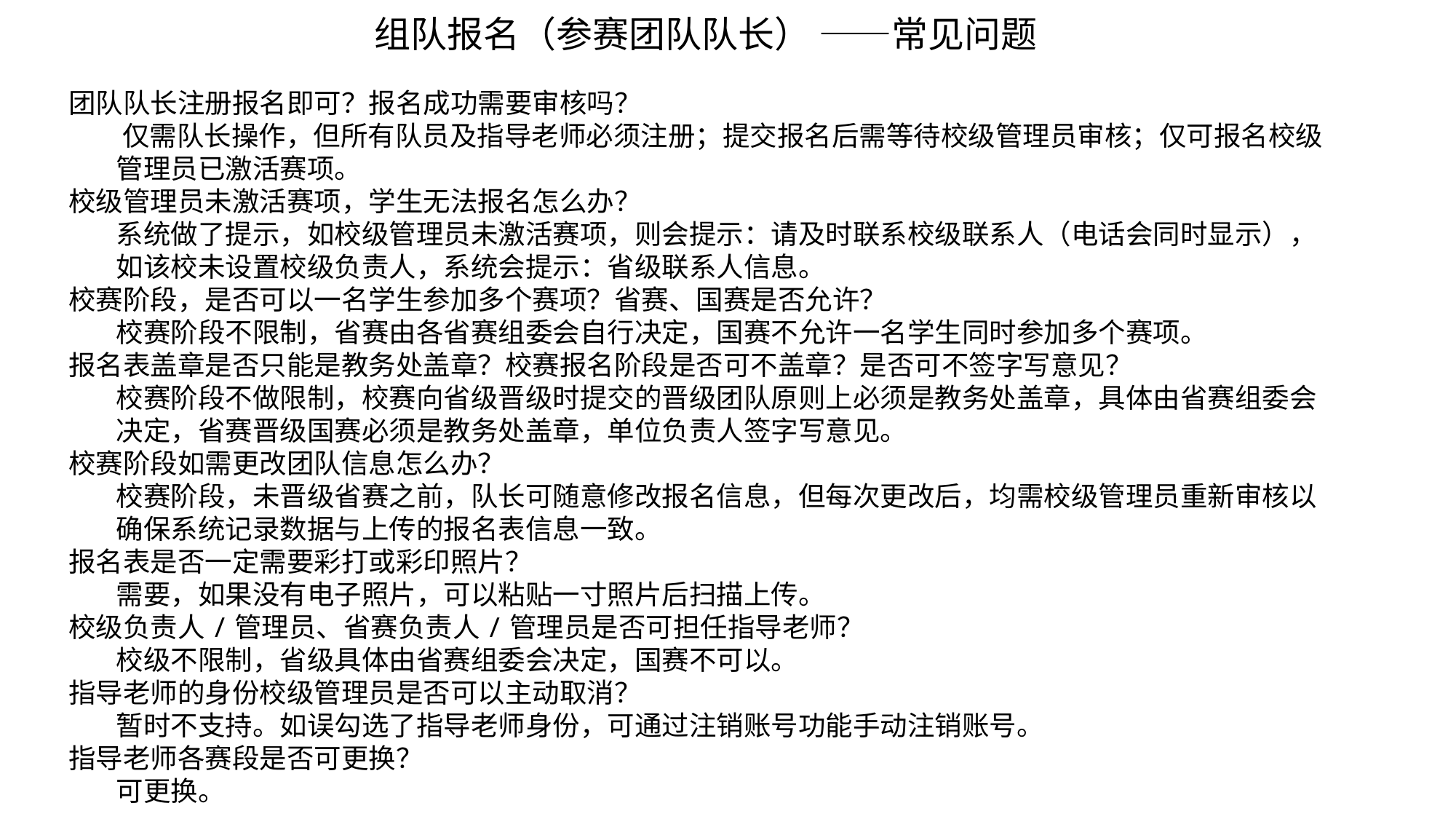

组队报名（参赛团队队长） ——常见问题
团队队长注册报名即可？报名成功需要审核吗？
 仅需队长操作，但所有队员及指导老师必须注册；提交报名后需等待校级管理员审核；仅可报名校级管理员已激活赛项。
校级管理员未激活赛项，学生无法报名怎么办？
系统做了提示，如校级管理员未激活赛项，则会提示：请及时联系校级联系人（电话会同时显示），如该校未设置校级负责人，系统会提示：省级联系人信息。
校赛阶段，是否可以一名学生参加多个赛项？省赛、国赛是否允许？
校赛阶段不限制，省赛由各省赛组委会自行决定，国赛不允许一名学生同时参加多个赛项。
报名表盖章是否只能是教务处盖章？校赛报名阶段是否可不盖章？是否可不签字写意见？
校赛阶段不做限制，校赛向省级晋级时提交的晋级团队原则上必须是教务处盖章，具体由省赛组委会决定，省赛晋级国赛必须是教务处盖章，单位负责人签字写意见。
校赛阶段如需更改团队信息怎么办？
校赛阶段，未晋级省赛之前，队长可随意修改报名信息，但每次更改后，均需校级管理员重新审核以确保系统记录数据与上传的报名表信息一致。
报名表是否一定需要彩打或彩印照片？
需要，如果没有电子照片，可以粘贴一寸照片后扫描上传。
校级负责人/管理员、省赛负责人/管理员是否可担任指导老师？
校级不限制，省级具体由省赛组委会决定，国赛不可以。
指导老师的身份校级管理员是否可以主动取消？
暂时不支持。如误勾选了指导老师身份，可通过注销账号功能手动注销账号。
指导老师各赛段是否可更换？
可更换。